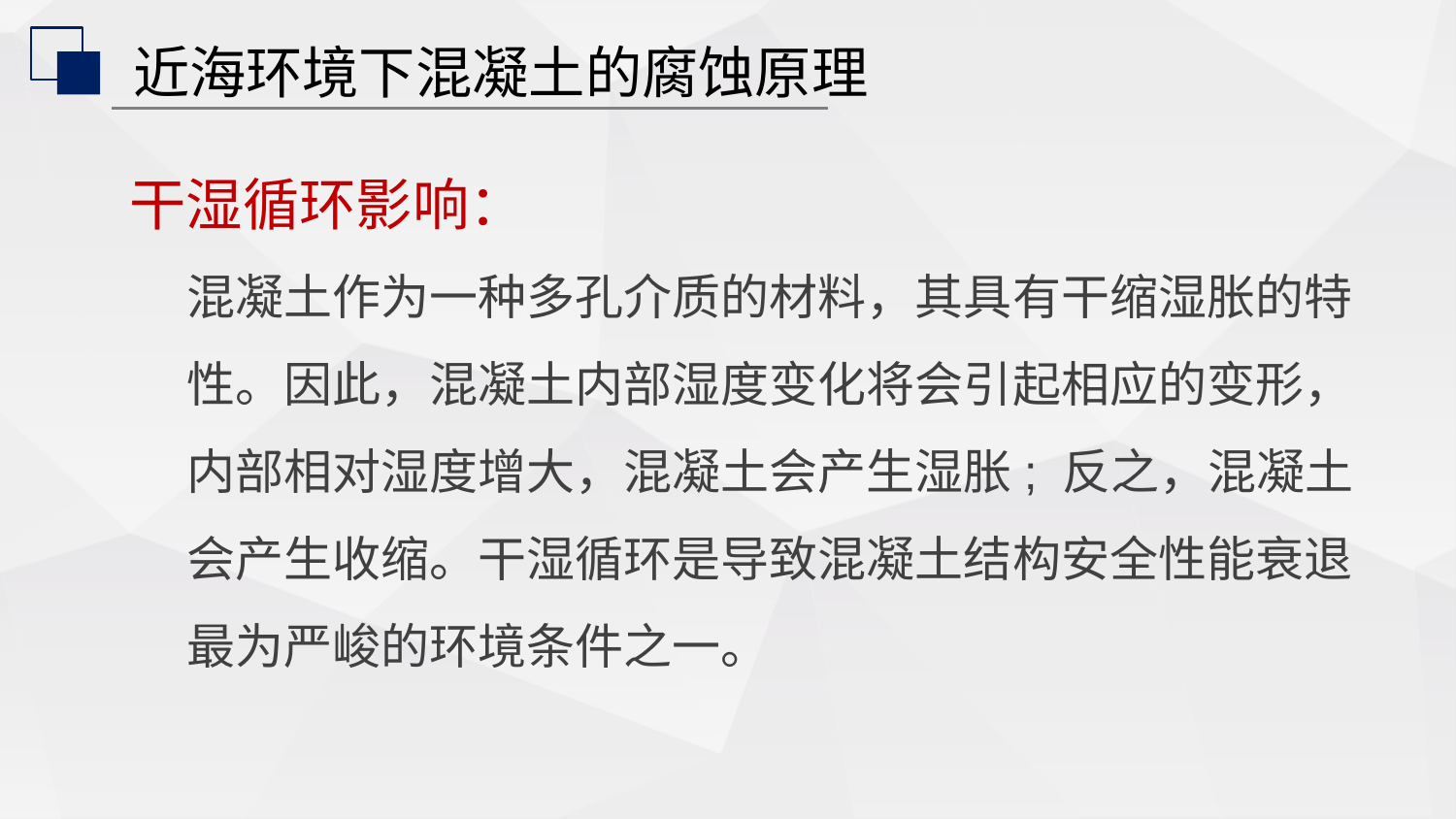

近海环境下混凝土的腐蚀原理
干湿循环影响：
混凝土作为一种多孔介质的材料，其具有干缩湿胀的特性。因此，混凝土内部湿度变化将会引起相应的变形，内部相对湿度增大，混凝土会产生湿胀; 反之，混凝土会产生收缩。干湿循环是导致混凝土结构安全性能衰退最为严峻的环境条件之一。